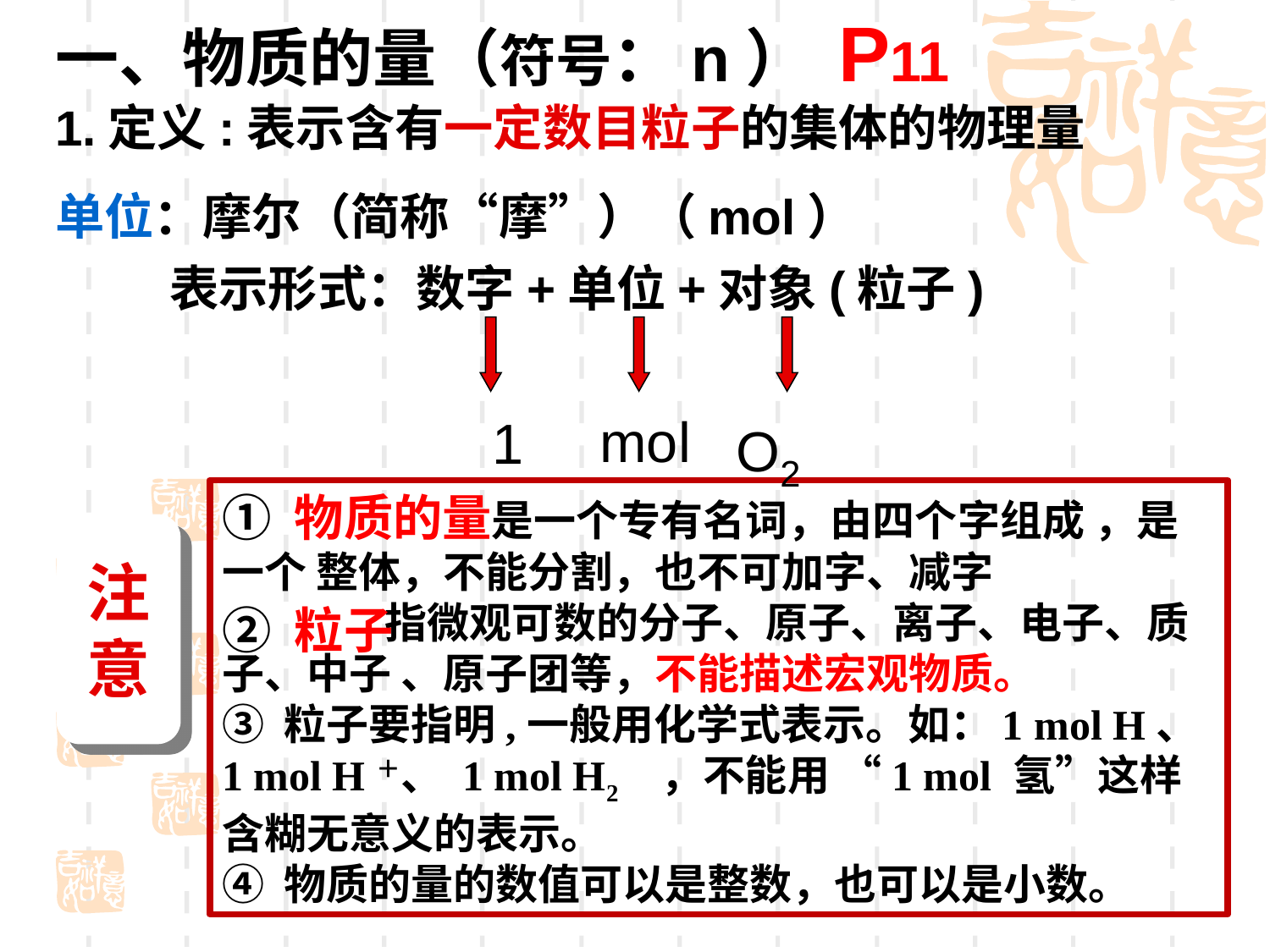

一、物质的量（符号：n） P11
1.定义:表示含有一定数目粒子的集体的物理量
单位：摩尔（简称“摩”）（mol）
表示形式：数字+单位+对象(粒子)

mol
  1
O2
① 物质的量是一个专有名词，由四个字组成 ，是    一个 整体，不能分割，也不可加字、减字
                指微观可数的分子、原子、离子、电子、质子、中子 、原子团等，不能描述宏观物质。
③ 粒子要指明,一般用化学式表示。如：1 mol H、1 mol H＋、 1 mol H2   ，不能用 “1 mol 氢”这样含糊无意义的表示。
④ 物质的量的数值可以是整数，也可以是小数。
注
意
② 粒子